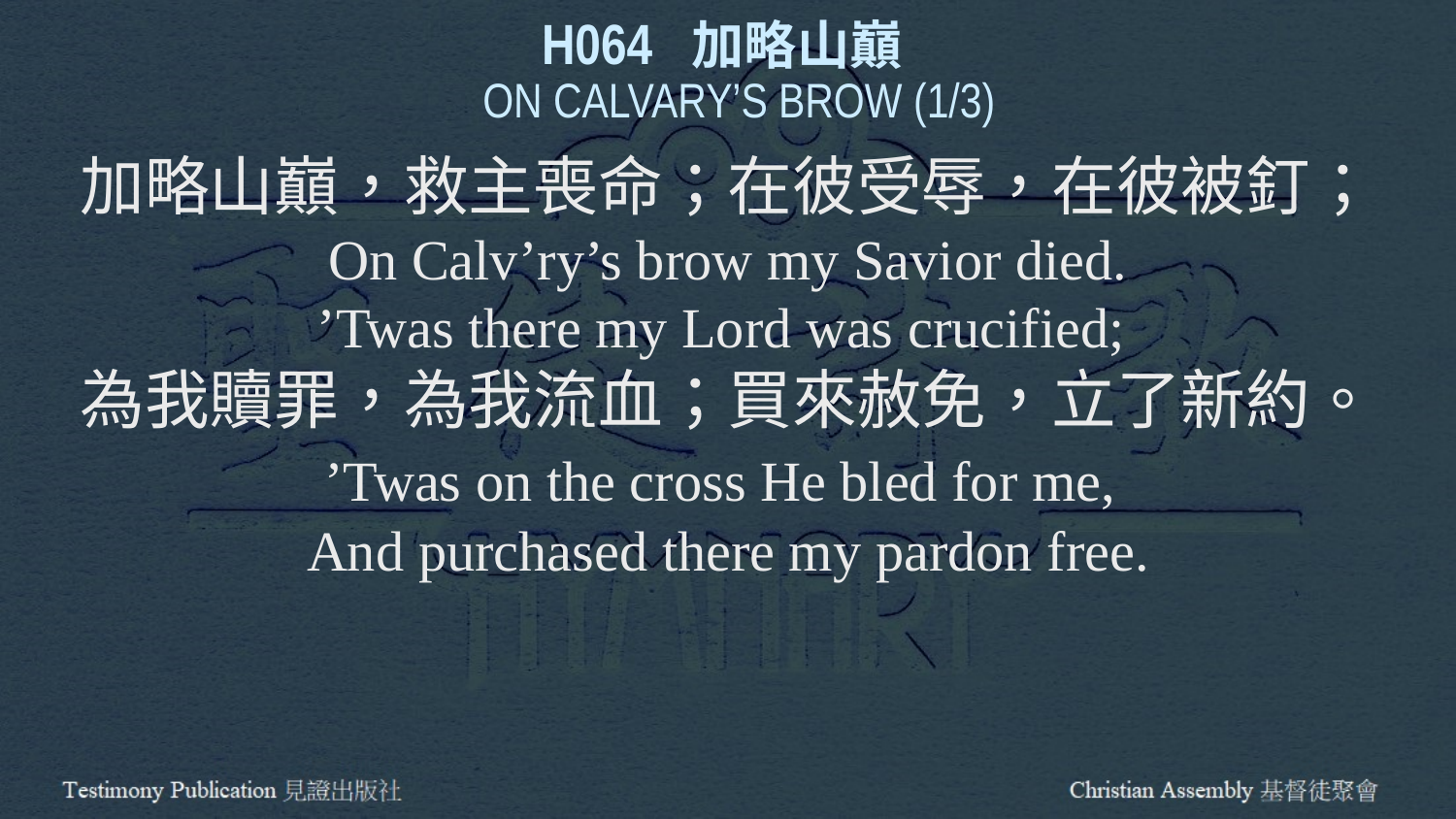

H064  加略山巔
 ON CALVARY’S BROW (1/3)
加略山巔，救主喪命；在彼受辱，在彼被釘；
On Calv’ry’s brow my Savior died.
’Twas there my Lord was crucified;
為我贖罪，為我流血；買來赦免，立了新約。
’Twas on the cross He bled for me,
And purchased there my pardon free.